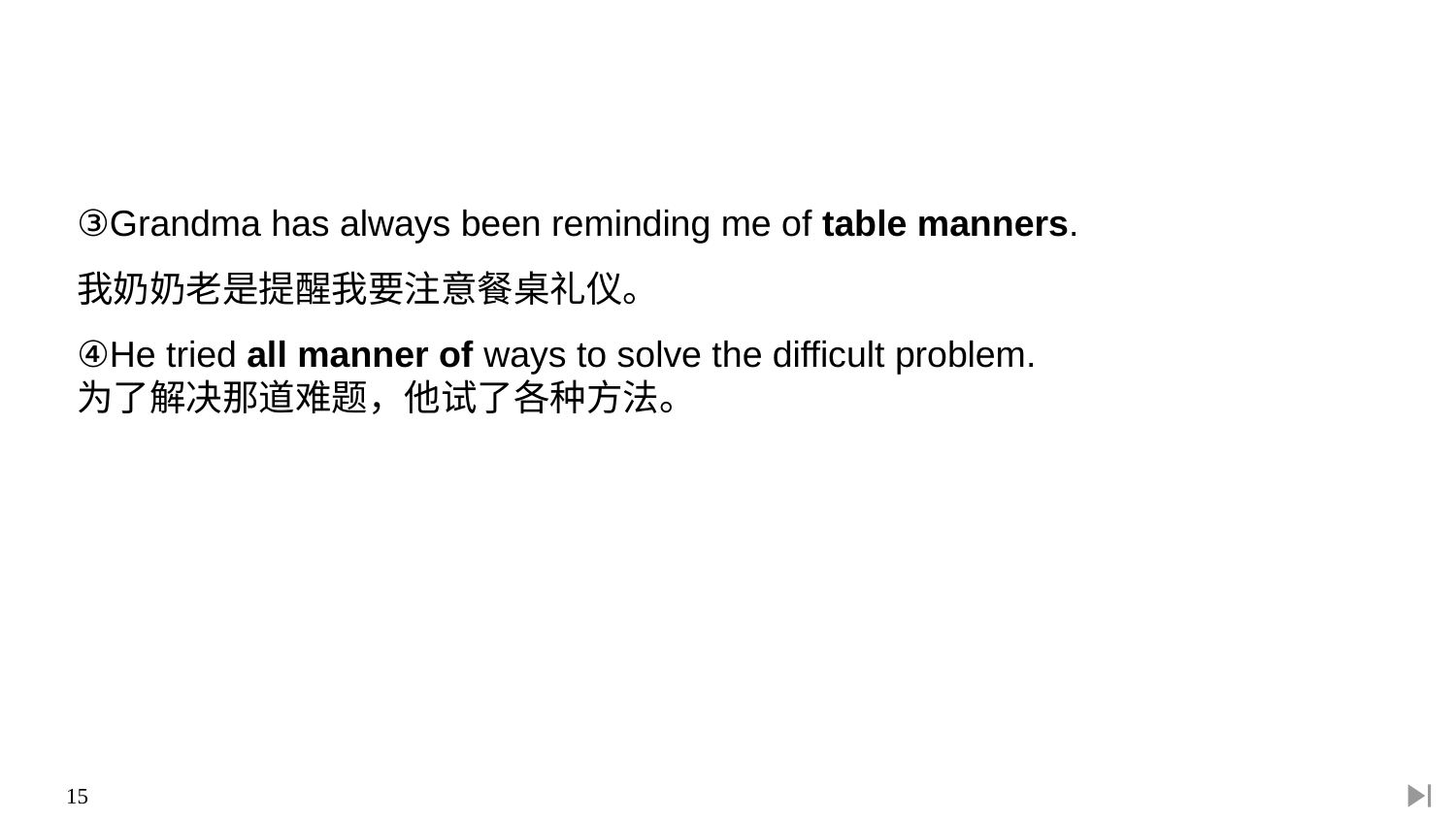

③Grandma has always been reminding me of table manners.
我奶奶老是提醒我要注意餐桌礼仪。
④He tried all manner of ways to solve the difficult problem.
为了解决那道难题，他试了各种方法。